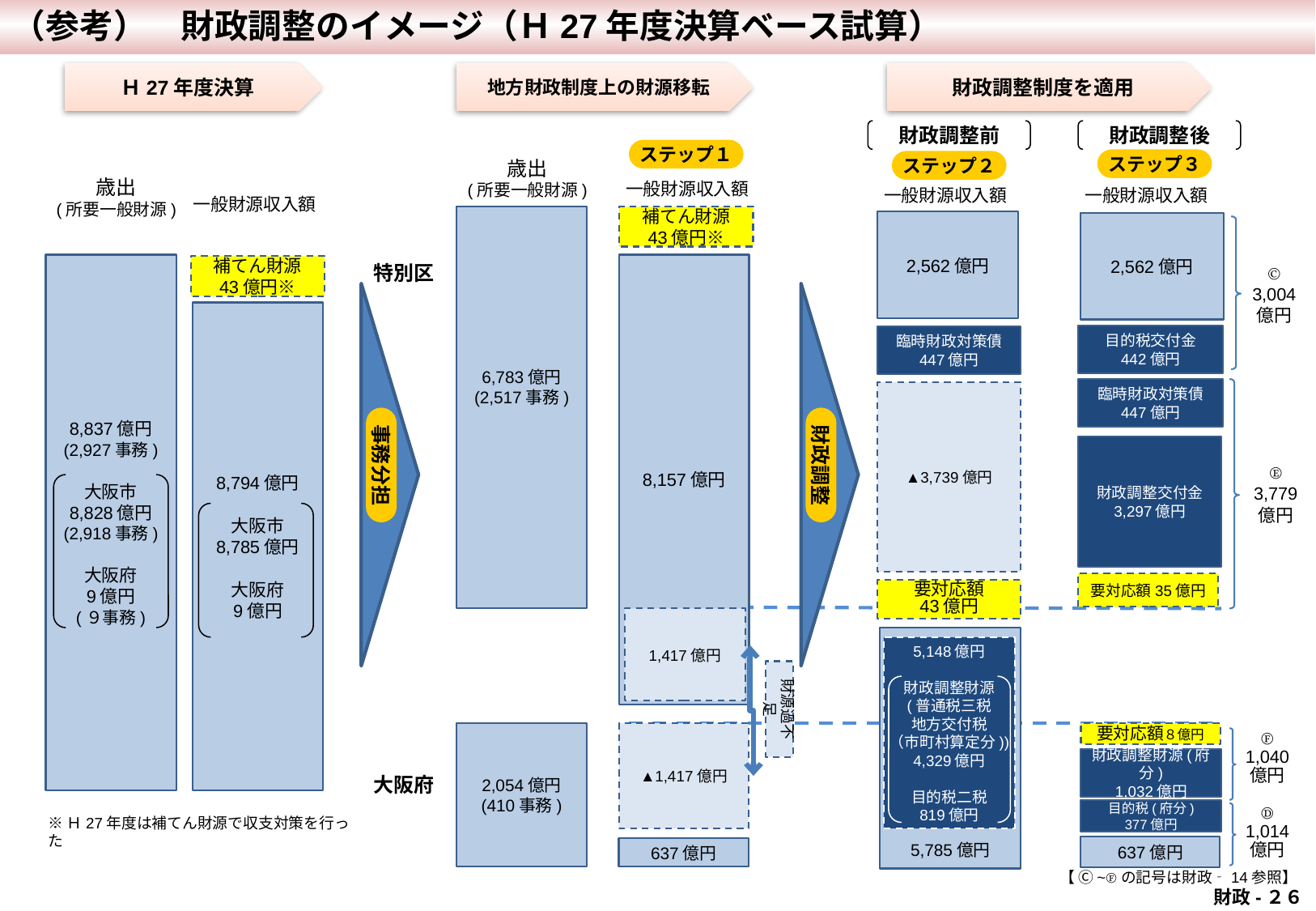

（参考）　財政調整のイメージ（Ｈ27年度決算ベース試算）
Ｈ27年度決算
地方財政制度上の財源移転
財政調整制度を適用
財政調整前
財政調整後
ステップ１
ステップ３
歳出
(所要一般財源)
ステップ２
歳出
(所要一般財源)
一般財源収入額
一般財源収入額
一般財源収入額
一般財源収入額
6,783億円
(2,517事務)

2,054億円
(410事務)
8,157億円
1,417億円
▲1,417億円
637億円
補てん財源
43億円※
2,562億円

5,785億円
▲3,739億円
5,148億円

財政調整財源
(普通税三税
地方交付税
（市町村算定分))
4,329億円

目的税二税
819億円
臨時財政対策債
447億円
2,562億円
目的税交付金
442億円
臨時財政対策債
447億円
財政調整交付金
3,297億円
要対応額８億円
財政調整財源(府分)
1,032億円
目的税(府分)
377億円
637億円

8,837億円
(2,927事務)

大阪市
8,828億円
(2,918事務)

大阪府
9億円
(９事務)
8,794億円

大阪市
8,785億円

大阪府
9億円
特別区
Ⓒ
3,004
億円
補てん財源
43億円※

事務分担
財政調整

Ⓔ
3,779
億円

要対応額35億円
要対応額
43億円
財源過不足

Ⓕ
1,040
億円

大阪府
Ⓓ
1,014
億円

※Ｈ27年度は補てん財源で収支対策を行った
【 Ⓒ~Ⓕの記号は財政‐14参照】
 財政-２６